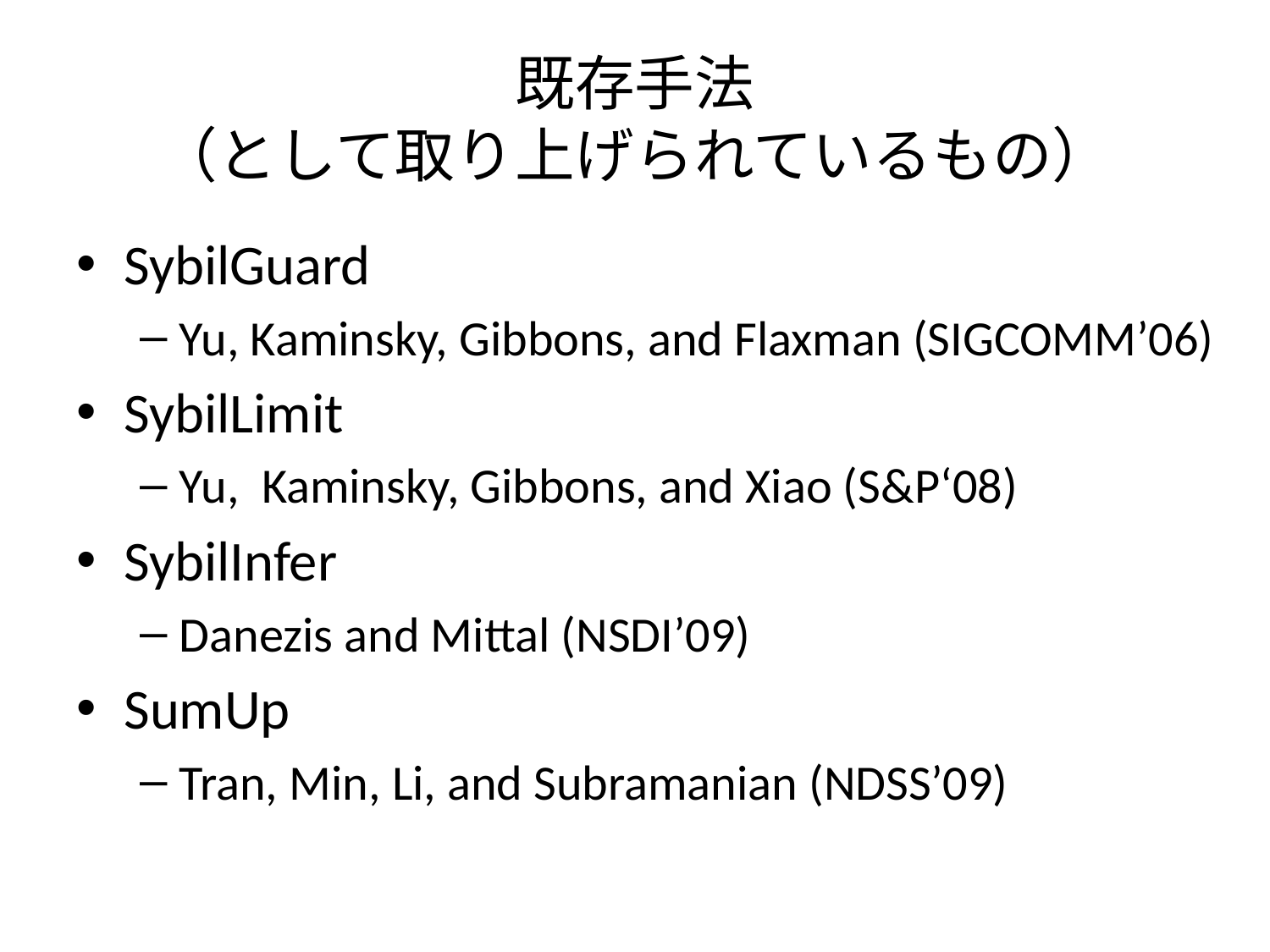

# 既存手法 （として取り上げられているもの）
SybilGuard
Yu, Kaminsky, Gibbons, and Flaxman (SIGCOMM’06)
SybilLimit
Yu,  Kaminsky, Gibbons, and Xiao (S&P‘08)
SybilInfer
Danezis and Mittal (NSDI’09)
SumUp
Tran, Min, Li, and Subramanian (NDSS’09)